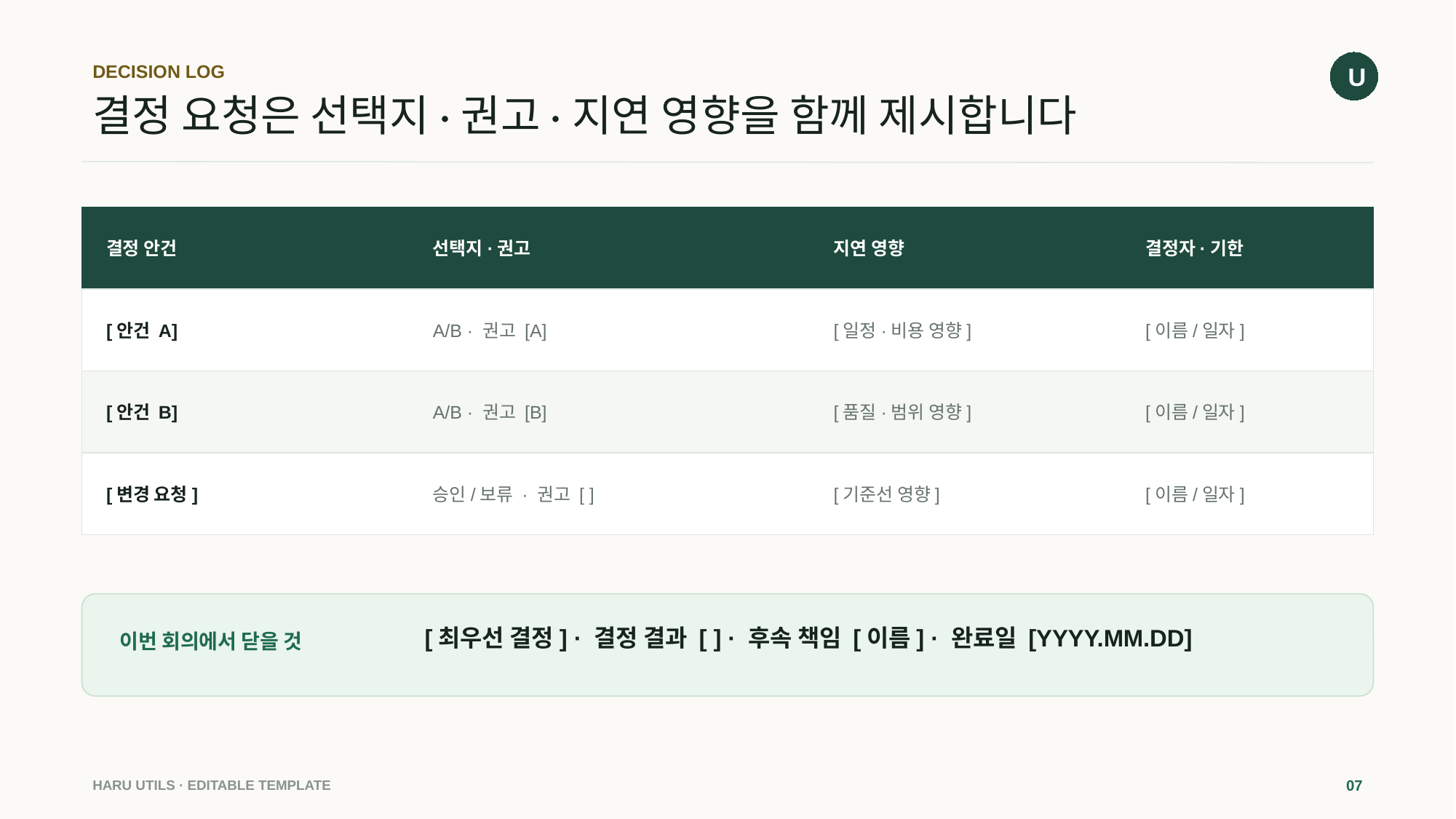

U
DECISION LOG
# 결정 요청은 선택지·권고·지연 영향을 함께 제시합니다

결정 안건
선택지·권고
지연 영향
결정자·기한

[안건 A]
A/B · 권고 [A]
[일정·비용 영향]
[이름/일자]

[안건 B]
A/B · 권고 [B]
[품질·범위 영향]
[이름/일자]

[변경 요청]
승인/보류 · 권고 [ ]
[기준선 영향]
[이름/일자]

[최우선 결정] · 결정 결과 [ ] · 후속 책임 [이름] · 완료일 [YYYY.MM.DD]
이번 회의에서 닫을 것
HARU UTILS · EDITABLE TEMPLATE
07